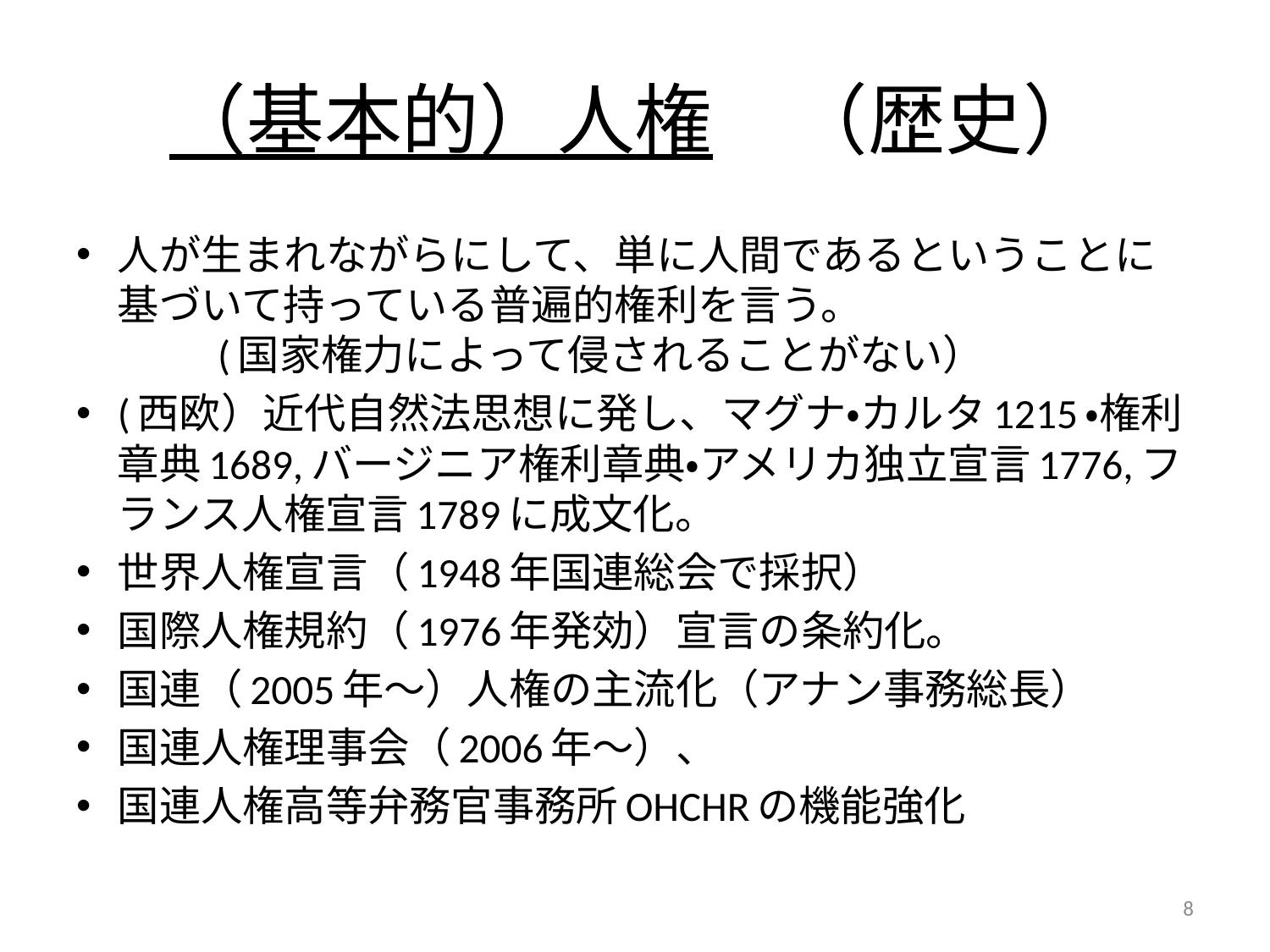

# （基本的）人権　（歴史）
人が生まれながらにして、単に人間であるということに基づいて持っている普遍的権利を言う。　　　　　　　　　 (国家権力によって侵されることがない）
(西欧）近代自然法思想に発し、マグナ・カルタ1215・権利章典1689,バージニア権利章典・アメリカ独立宣言1776,フランス人権宣言1789に成文化。
世界人権宣言（1948年国連総会で採択）
国際人権規約（1976年発効）宣言の条約化。
国連（2005年〜）人権の主流化（アナン事務総長）
国連人権理事会（2006年〜）、
国連人権高等弁務官事務所OHCHRの機能強化

8